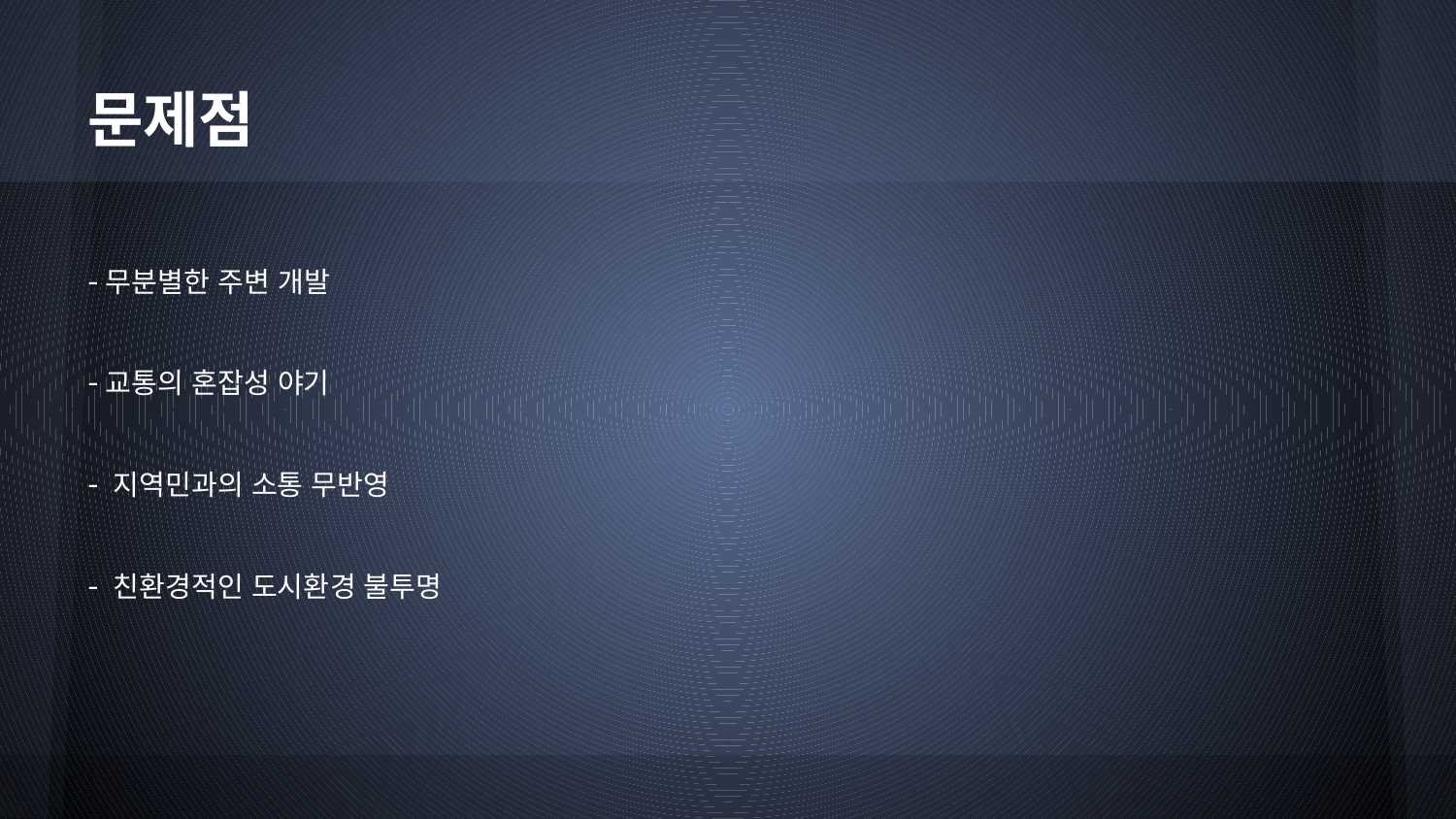

# 문제점

-무분별한 주변 개발

-교통의 혼잡성 야기

- 지역민과의 소통 무반영

- 친환경적인 도시환경 불투명